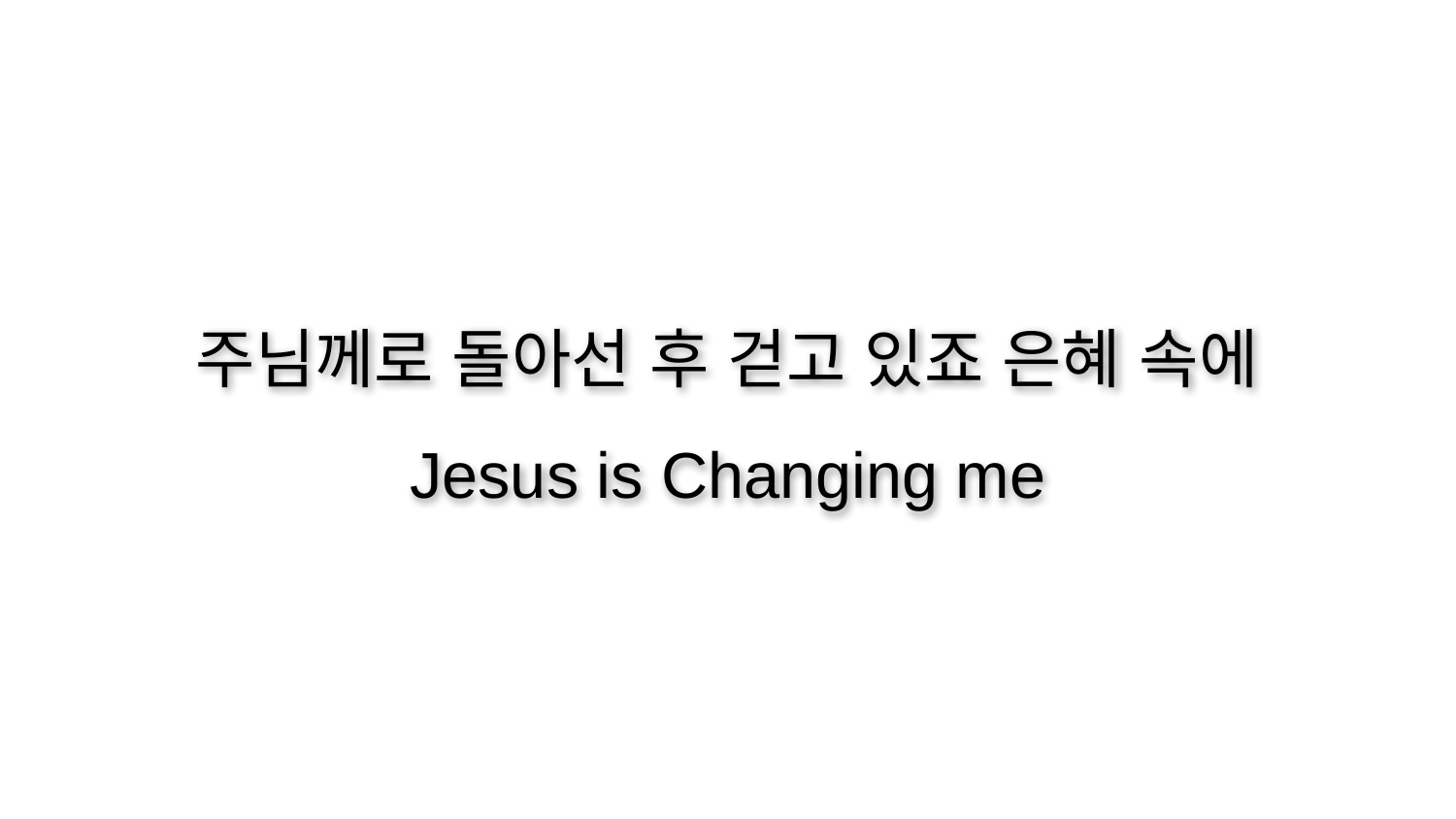

주님께로 돌아선 후 걷고 있죠 은혜 속에
Jesus is Changing me